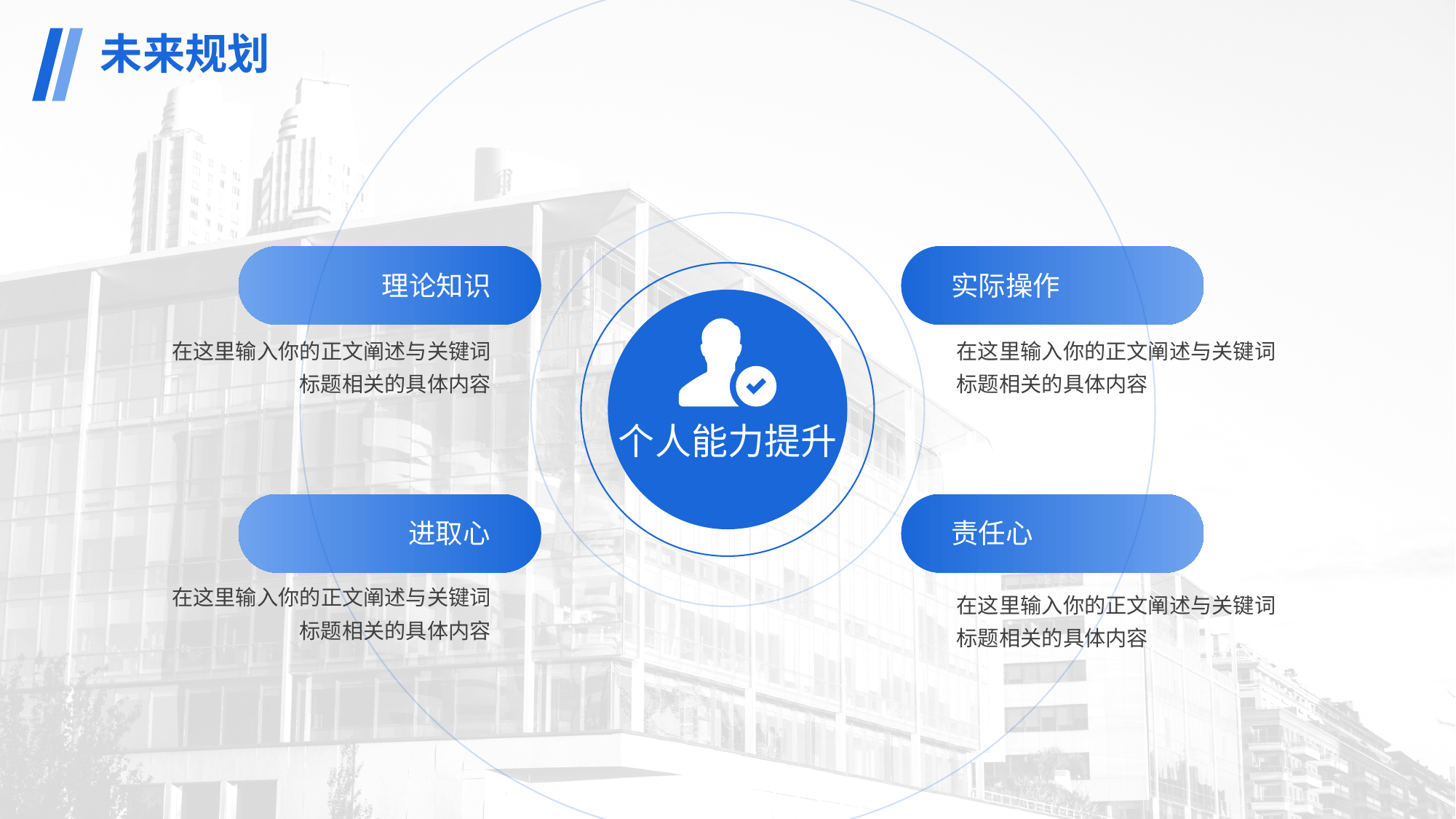

未来规划

理论知识
实际操作

在这里输入你的正文阐述与关键词标题相关的具体内容
在这里输入你的正文阐述与关键词标题相关的具体内容
个人能力提升

进取心
责任心
在这里输入你的正文阐述与关键词标题相关的具体内容
在这里输入你的正文阐述与关键词标题相关的具体内容